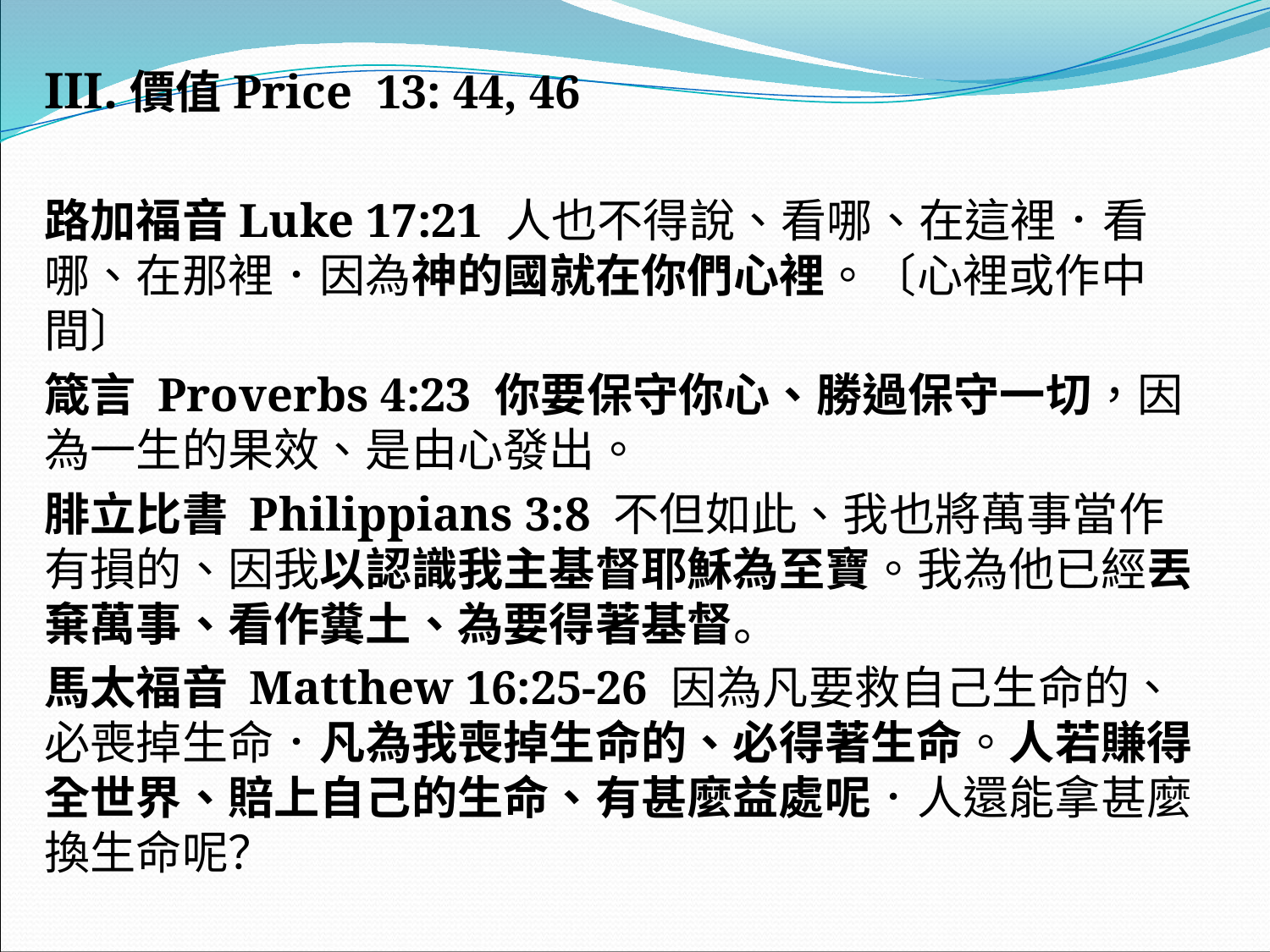

#
III.價值Price  13: 44, 46

路加福音Luke 17:21 人也不得說、看哪、在這裡．看哪、在那裡．因為神的國就在你們心裡。〔心裡或作中間〕
箴言 Proverbs 4:23 你要保守你心、勝過保守一切，因為一生的果效、是由心發出。
腓立比書 Philippians 3:8 不但如此、我也將萬事當作有損的、因我以認識我主基督耶穌為至寶。我為他已經丟棄萬事、看作糞土、為要得著基督。
馬太福音 Matthew 16:25-26 因為凡要救自己生命的、必喪掉生命．凡為我喪掉生命的、必得著生命。人若賺得全世界、賠上自己的生命、有甚麼益處呢．人還能拿甚麼換生命呢？